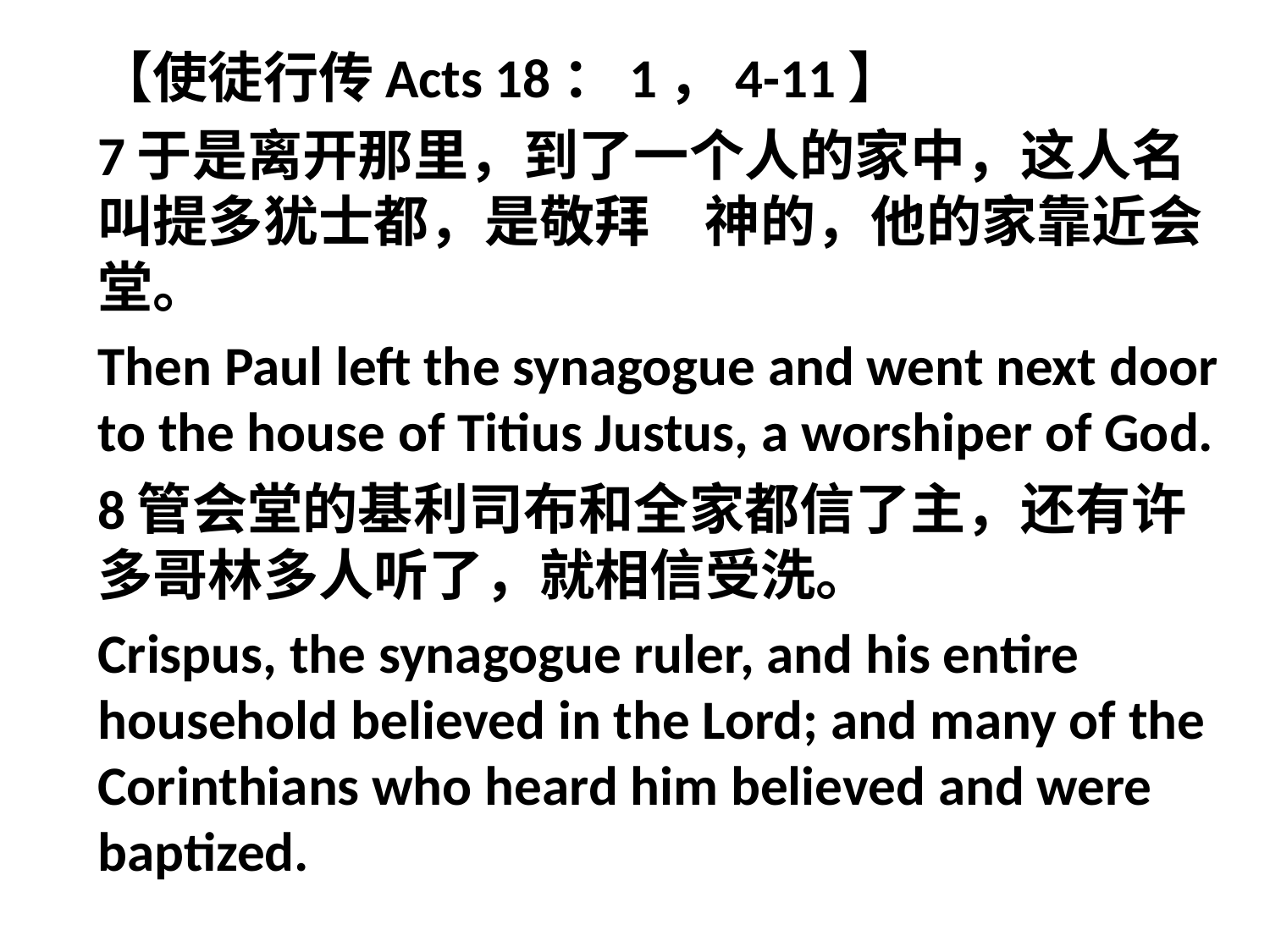

【使徒行传Acts 18：1，4-11】
7于是离开那里，到了一个人的家中，这人名叫提多犹士都，是敬拜　神的，他的家靠近会堂。
Then Paul left the synagogue and went next door to the house of Titius Justus, a worshiper of God.
8管会堂的基利司布和全家都信了主，还有许多哥林多人听了，就相信受洗。
Crispus, the synagogue ruler, and his entire household believed in the Lord; and many of the Corinthians who heard him believed and were baptized.